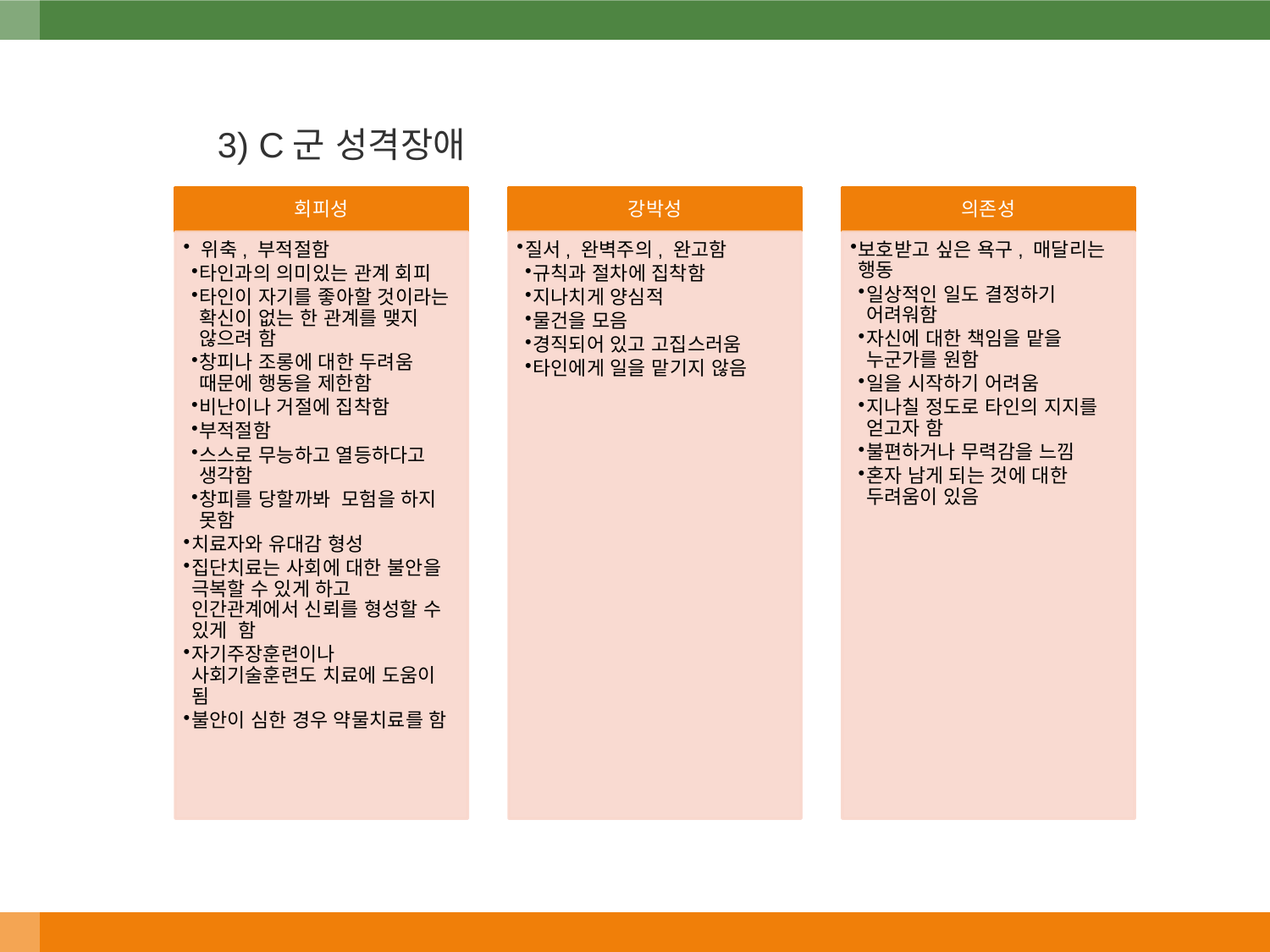

3) C군 성격장애
회피성
 위축, 부적절함
타인과의 의미있는 관계 회피
타인이 자기를 좋아할 것이라는 확신이 없는 한 관계를 맺지 않으려 함
창피나 조롱에 대한 두려움 때문에 행동을 제한함
비난이나 거절에 집착함
부적절함
스스로 무능하고 열등하다고 생각함
창피를 당할까봐  모험을 하지  못함
치료자와 유대감 형성
집단치료는 사회에 대한 불안을 극복할 수 있게 하고 인간관계에서 신뢰를 형성할 수 있게  함
자기주장훈련이나 사회기술훈련도 치료에 도움이 됨
불안이 심한 경우 약물치료를 함
강박성
질서, 완벽주의, 완고함
규칙과 절차에 집착함
지나치게 양심적
물건을 모음
경직되어 있고 고집스러움
타인에게 일을 맡기지 않음
의존성
보호받고 싶은 욕구, 매달리는 행동
일상적인 일도 결정하기 어려워함
자신에 대한 책임을 맡을 누군가를 원함
일을 시작하기 어려움
지나칠 정도로 타인의 지지를 얻고자 함
불편하거나 무력감을 느낌
혼자 남게 되는 것에 대한 두려움이 있음